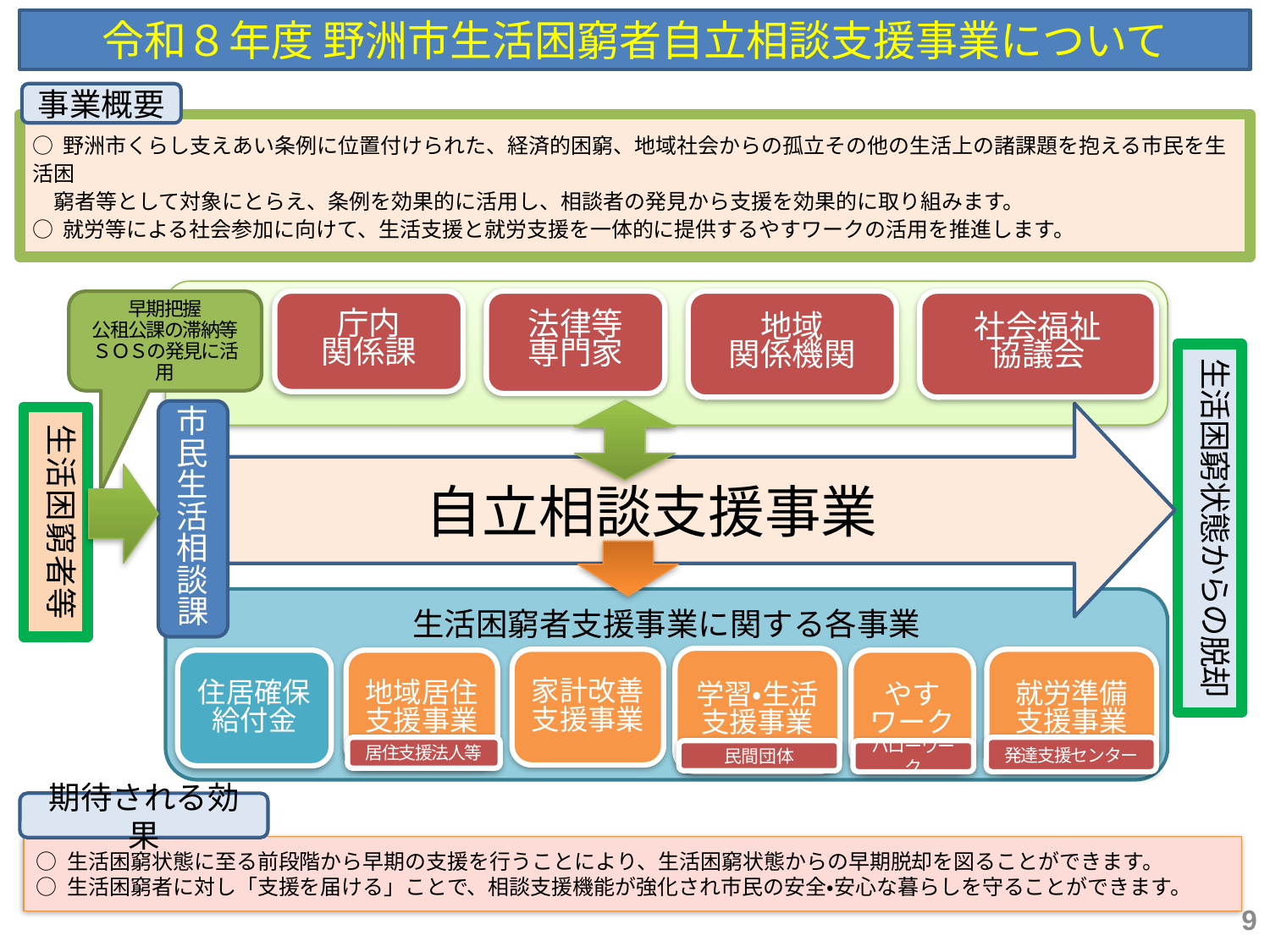

令和８年度 野洲市生活困窮者自立相談支援事業について
事業概要
○ 野洲市くらし支えあい条例に位置付けられた、経済的困窮、地域社会からの孤立その他の生活上の諸課題を抱える市民を生活困
　窮者等として対象にとらえ、条例を効果的に活用し、相談者の発見から支援を効果的に取り組みます。
○ 就労等による社会参加に向けて、生活支援と就労支援を一体的に提供するやすワークの活用を推進します。

庁内
関係課
法律等
専門家
社会福祉
協議会
地域
関係機関
早期把握
公租公課の滞納等
ＳＯＳの発見に活用
生活困窮状態からの脱却

市民生活相談課
自立相談支援事業
生活困窮者等

生活困窮者支援事業に関する各事業
学習・生活支援事業
家計改善支援事業
就労準備支援事業
住居確保給付金
やす
ワーク
地域居住支援事業
居住支援法人等
発達支援センター
民間団体
ハローワーク
期待される効果
○ 生活困窮状態に至る前段階から早期の支援を行うことにより、生活困窮状態からの早期脱却を図ることができます。
○ 生活困窮者に対し「支援を届ける」ことで、相談支援機能が強化され市民の安全・安心な暮らしを守ることができます。
9